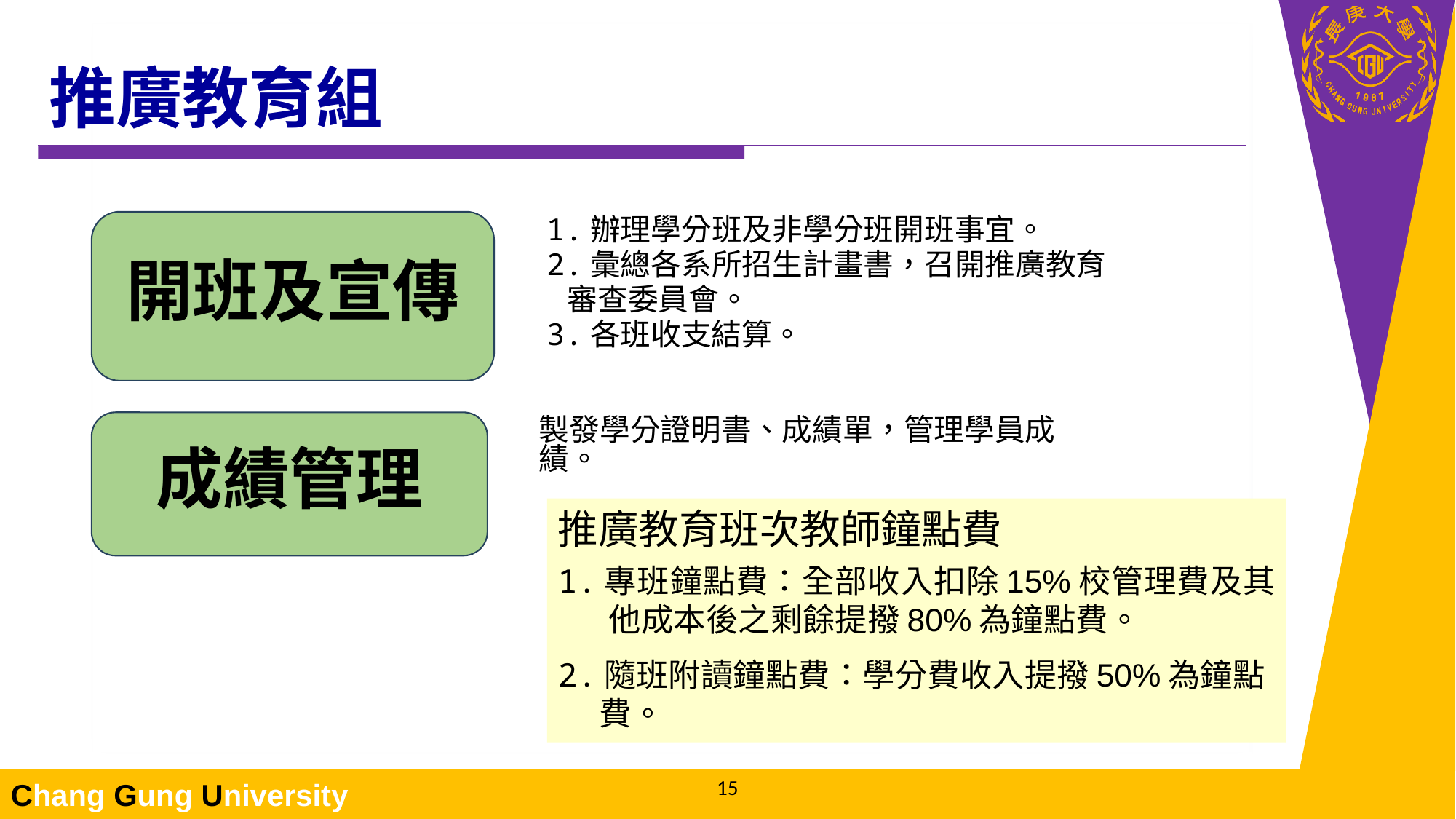

# 推廣教育組
開班及宣傳
1.辦理學分班及非學分班開班事宜。
2.彙總各系所招生計畫書，召開推廣教育
  審查委員會。
3.各班收支結算。
成績管理
製發學分證明書、成績單，管理學員成績。
推廣教育班次教師鐘點費
1.專班鐘點費：全部收入扣除15%校管理費及其他成本後之剩餘提撥80%為鐘點費。
2.隨班附讀鐘點費：學分費收入提撥50%為鐘點費。

15